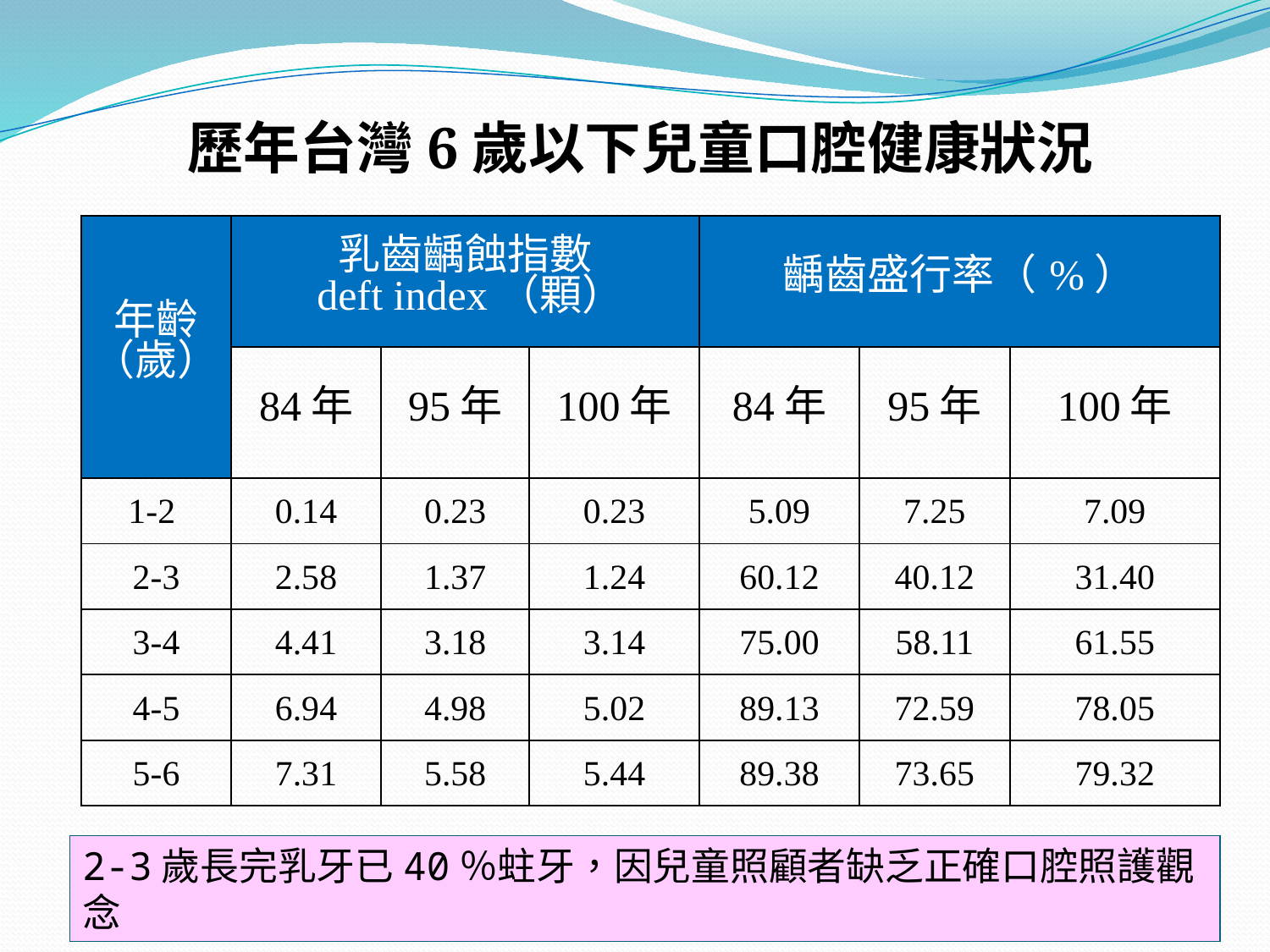

歷年台灣6歲以下兒童口腔健康狀況
| 年齡 （歲） | 乳齒齲蝕指數 deft index（顆） |  |  | 齲齒盛行率（%） |  |  |
| --- | --- | --- | --- | --- | --- | --- |
|  | 84年 | 95年 | 100年 | 84年 | 95年 | 100年 |
| 1-2 | 0.14 | 0.23 | 0.23 | 5.09 | 7.25 | 7.09 |
| 2-3 | 2.58 | 1.37 | 1.24 | 60.12 | 40.12 | 31.40 |
| 3-4 | 4.41 | 3.18 | 3.14 | 75.00 | 58.11 | 61.55 |
| 4-5 | 6.94 | 4.98 | 5.02 | 89.13 | 72.59 | 78.05 |
| 5-6 | 7.31 | 5.58 | 5.44 | 89.38 | 73.65 | 79.32 |
2-3歲長完乳牙已40％蛀牙，因兒童照顧者缺乏正確口腔照護觀念
9